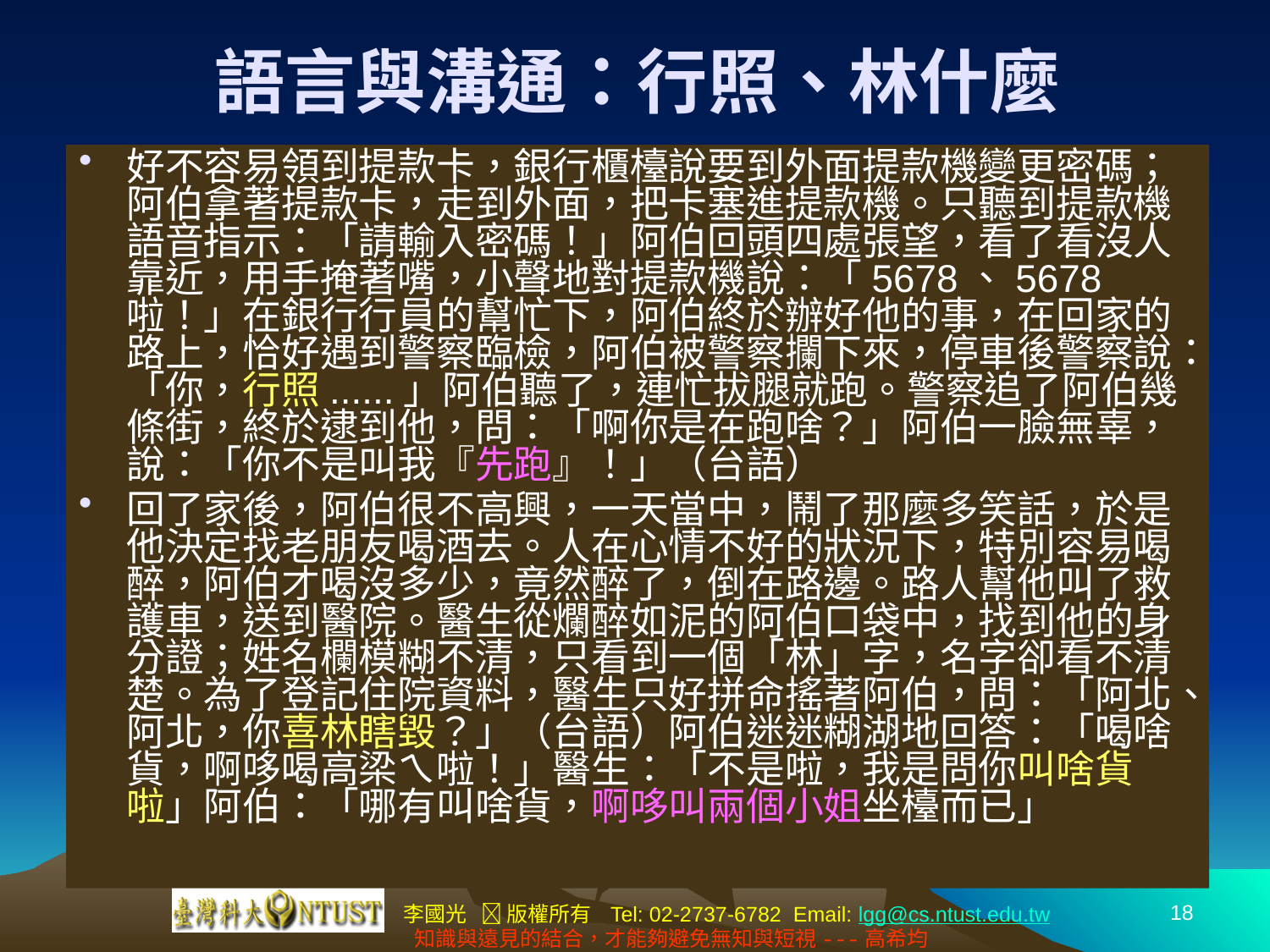

# 語言與溝通：行照、林什麼
好不容易領到提款卡，銀行櫃檯說要到外面提款機變更密碼；阿伯拿著提款卡，走到外面，把卡塞進提款機。只聽到提款機語音指示：「請輸入密碼！」阿伯回頭四處張望，看了看沒人靠近，用手掩著嘴，小聲地對提款機說：「5678、5678啦！」在銀行行員的幫忙下，阿伯終於辦好他的事，在回家的路上，恰好遇到警察臨檢，阿伯被警察攔下來，停車後警察說：「你，行照......」阿伯聽了，連忙拔腿就跑。警察追了阿伯幾條街，終於逮到他，問：「啊你是在跑啥？」阿伯一臉無辜，說：「你不是叫我『先跑』！」（台語）
回了家後，阿伯很不高興，一天當中，鬧了那麼多笑話，於是他決定找老朋友喝酒去。人在心情不好的狀況下，特別容易喝醉，阿伯才喝沒多少，竟然醉了，倒在路邊。路人幫他叫了救護車，送到醫院。醫生從爛醉如泥的阿伯口袋中，找到他的身分證；姓名欄模糊不清，只看到一個「林」字，名字卻看不清楚。為了登記住院資料，醫生只好拼命搖著阿伯，問：「阿北、阿北，你喜林瞎毀？」（台語）阿伯迷迷糊湖地回答：「喝啥貨，啊哆喝高梁ㄟ啦！」醫生：「不是啦，我是問你叫啥貨啦」阿伯：「哪有叫啥貨，啊哆叫兩個小姐坐檯而已」

18